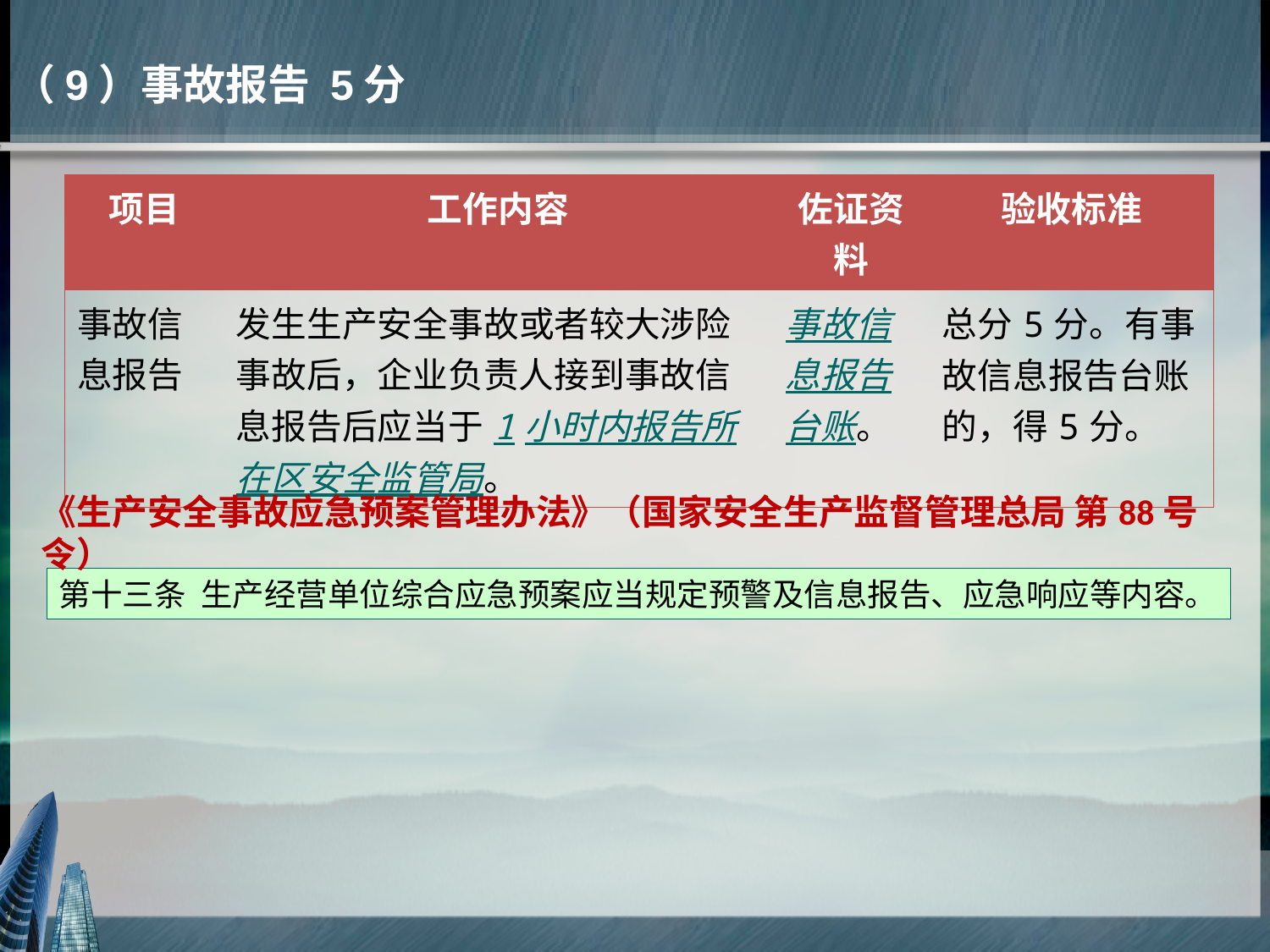

（9）事故报告 5分
| 项目 | 工作内容 | 佐证资料 | 验收标准 |
| --- | --- | --- | --- |
| 事故信息报告 | 发生生产安全事故或者较大涉险事故后，企业负责人接到事故信息报告后应当于1小时内报告所在区安全监管局。 | 事故信息报告台账。 | 总分5分。有事故信息报告台账的，得5分。 |
《生产安全事故应急预案管理办法》（国家安全生产监督管理总局 第88号令）
第十三条  生产经营单位综合应急预案应当规定预警及信息报告、应急响应等内容。